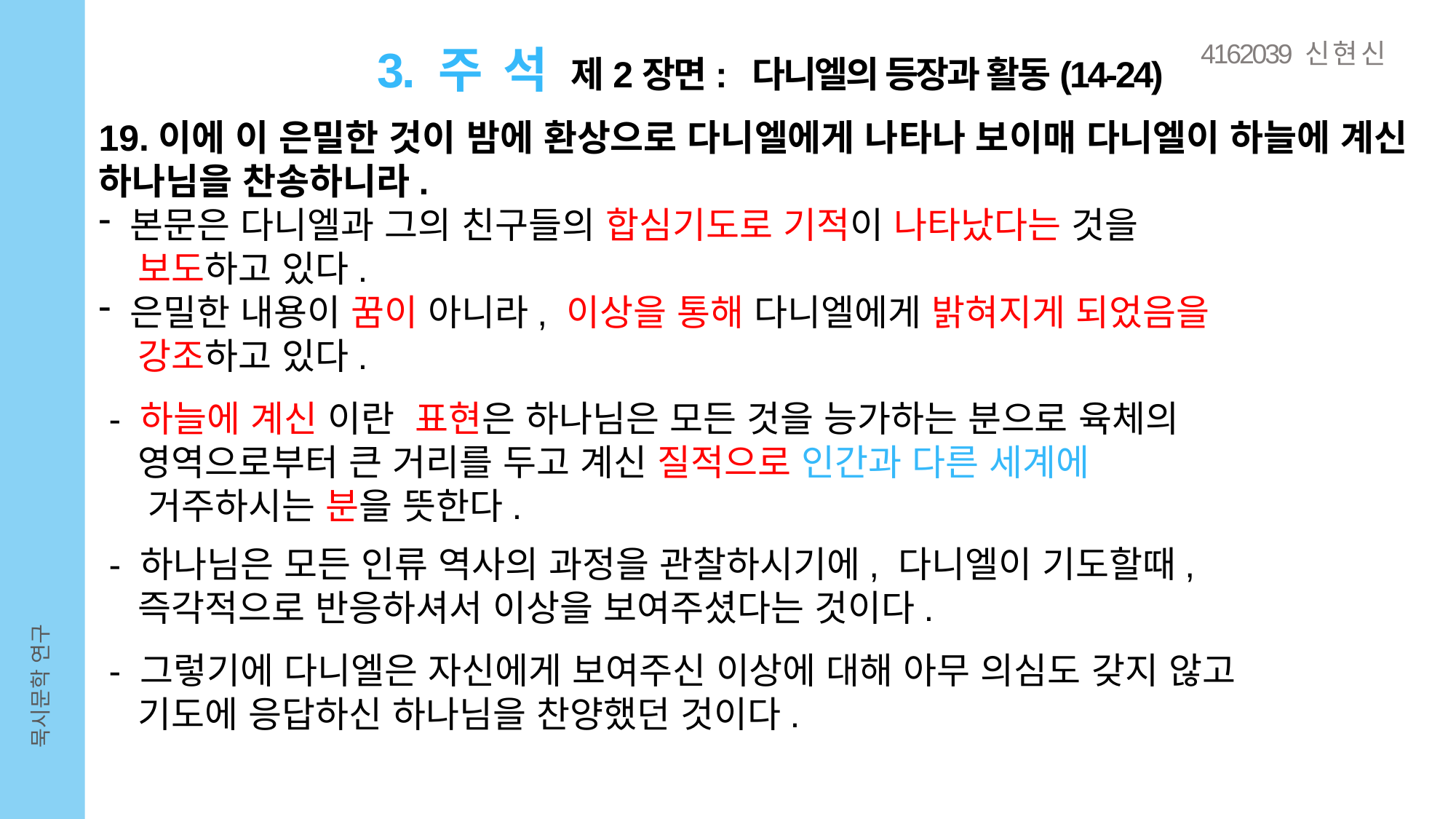

4162039 신 현 신
3. 주  석  제2장면:  다니엘의 등장과 활동(14-24)
19.이에 이 은밀한 것이 밤에 환상으로 다니엘에게 나타나 보이매 다니엘이 하늘에 계신 하나님을 찬송하니라.
 본문은 다니엘과 그의 친구들의 합심기도로 기적이 나타났다는 것을
   보도하고 있다.
 은밀한 내용이 꿈이 아니라, 이상을 통해 다니엘에게 밝혀지게 되었음을
   강조하고 있다.

 - 하늘에 계신 이란  표현은 하나님은 모든 것을 능가하는 분으로 육체의
   영역으로부터 큰 거리를 두고 계신 질적으로 인간과 다른 세계에
    거주하시는 분을 뜻한다.

 - 하나님은 모든 인류 역사의 과정을 관찰하시기에, 다니엘이 기도할때,
   즉각적으로 반응하셔서 이상을 보여주셨다는 것이다.

 - 그렇기에 다니엘은 자신에게 보여주신 이상에 대해 아무 의심도 갖지 않고
   기도에 응답하신 하나님을 찬양했던 것이다.

묵시문학 연구